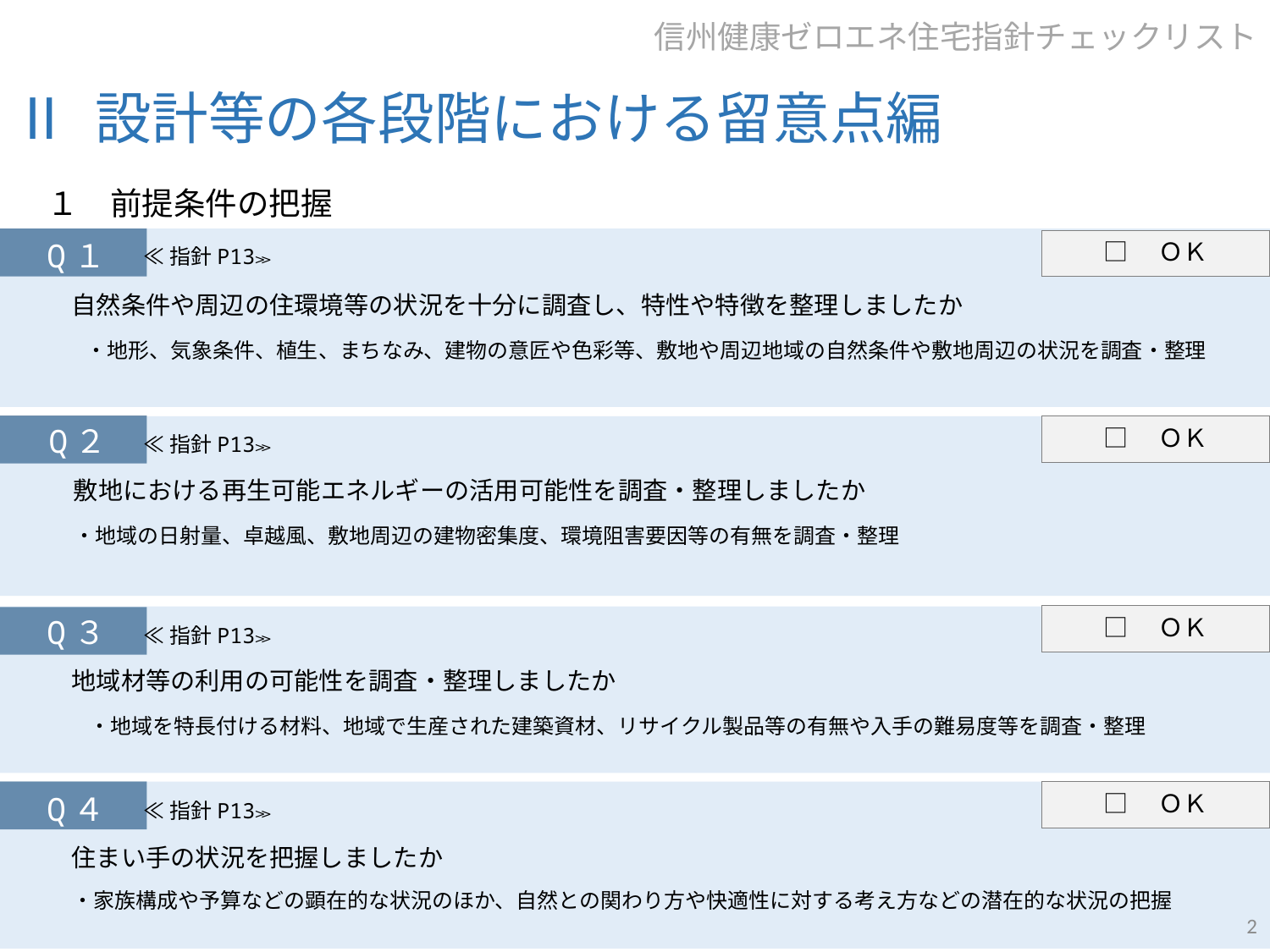

信州健康ゼロエネ住宅指針チェックリスト
# Ⅱ 設計等の各段階における留意点編
１　前提条件の把握

□　ＯＫ
Q１
　自然条件や周辺の住環境等の状況を十分に調査し、特性や特徴を整理しましたか
　　・地形、気象条件、植生、まちなみ、建物の意匠や色彩等、敷地や周辺地域の自然条件や敷地周辺の状況を調査・整理
≪指針P13≫

□　ＯＫ
Q２
　敷地における再生可能エネルギーの活用可能性を調査・整理しましたか
　 ・地域の日射量、卓越風、敷地周辺の建物密集度、環境阻害要因等の有無を調査・整理
≪指針P13≫
□　ＯＫ

Q３
　地域材等の利用の可能性を調査・整理しましたか
　　・地域を特長付ける材料、地域で生産された建築資材、リサイクル製品等の有無や入手の難易度等を調査・整理
≪指針P13≫

□　ＯＫ
Q４
　住まい手の状況を把握しましたか
　 ・家族構成や予算などの顕在的な状況のほか、自然との関わり方や快適性に対する考え方などの潜在的な状況の把握
≪指針P13≫
2